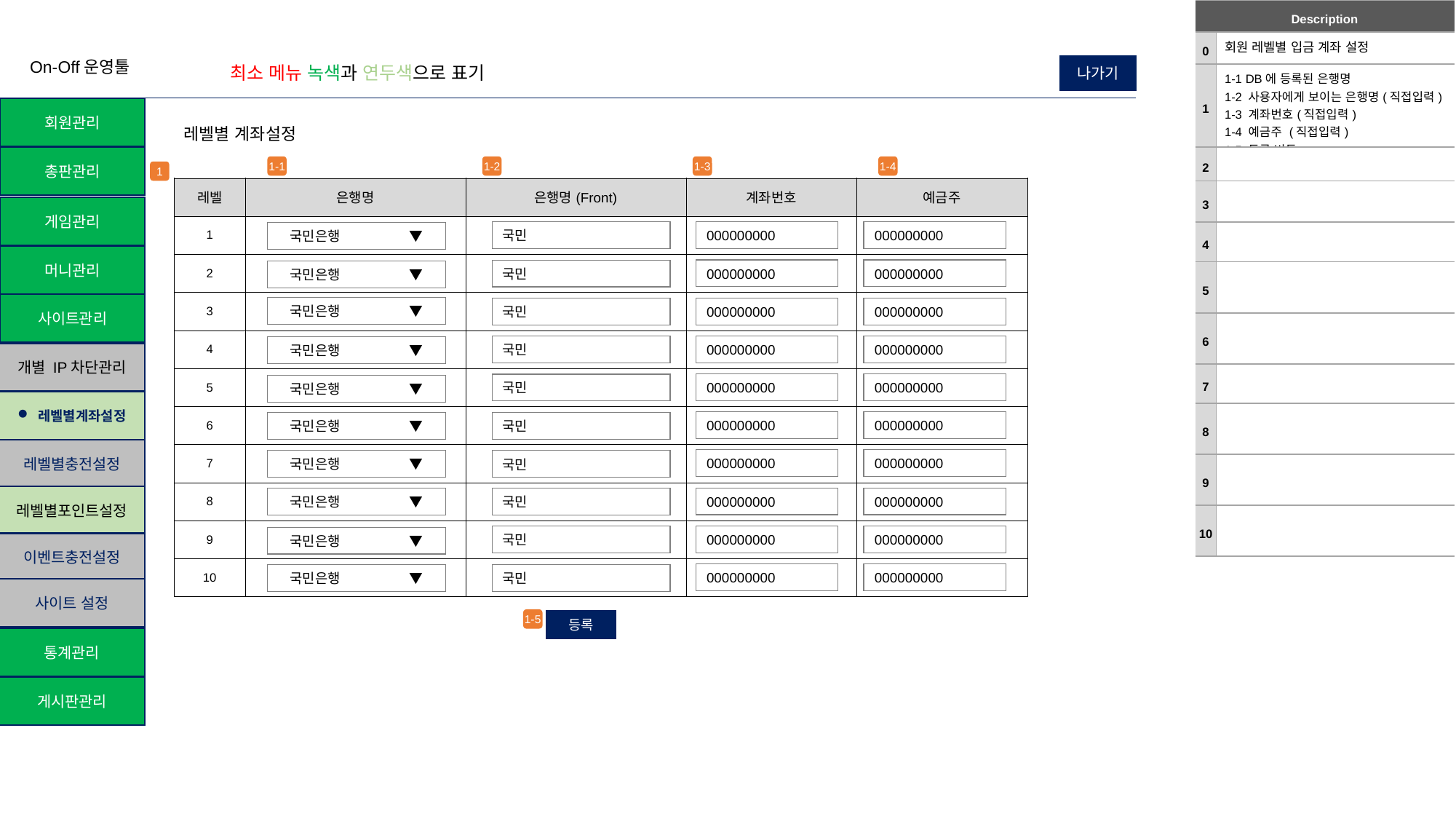

| Description |  |
| --- | --- |
| 0 | 회원 레벨별 입금 계좌 설정 |
| 1 | 1-1 DB에 등록된 은행명 1-2 사용자에게 보이는 은행명(직접입력) 1-3 계좌번호(직접입력) 1-4 예금주 (직접입력) 1-5 등록 버튼 |
| 2 |  |
| 3 |  |
| 4 |  |
| 5 |  |
| 6 |  |
| 7 |  |
| 8 |  |
| 9 |  |
| 10 |  |
On-Off운영툴
나가기
최소 메뉴 녹색과 연두색으로 표기
회원관리
레벨별 계좌설정
총판관리
1-1
1-2
1-3
1-4
1
| 레벨 | 은행명 | 은행명(Front) | 계좌번호 | 예금주 |
| --- | --- | --- | --- | --- |
| 1 |  |  |  |  |
| 2 |  |  |  |  |
| 3 |  |  |  |  |
| 4 |  |  |  |  |
| 5 |  |  |  |  |
| 6 |  |  |  |  |
| 7 |  |  |  |  |
| 8 |  |  |  |  |
| 9 |  |  |  |  |
| 10 |  |  |  |  |
게임관리
국민
000000000
000000000
국민은행                  ▼
머니관리
000000000
000000000
국민
국민은행                  ▼
사이트관리
국민은행                  ▼
000000000
000000000
국민
000000000
000000000
국민
국민은행                  ▼
개별 IP차단관리
000000000
000000000
국민
국민은행                  ▼
레벨별계좌설정
000000000
000000000
국민은행                  ▼
국민
레벨별충전설정
000000000
000000000
국민은행                  ▼
국민
레벨별포인트설정
000000000
000000000
국민은행                  ▼
국민
000000000
000000000
국민
국민은행                  ▼
이벤트충전설정
000000000
000000000
국민
국민은행                  ▼
사이트 설정
1-5
등록
통계관리
게시판관리